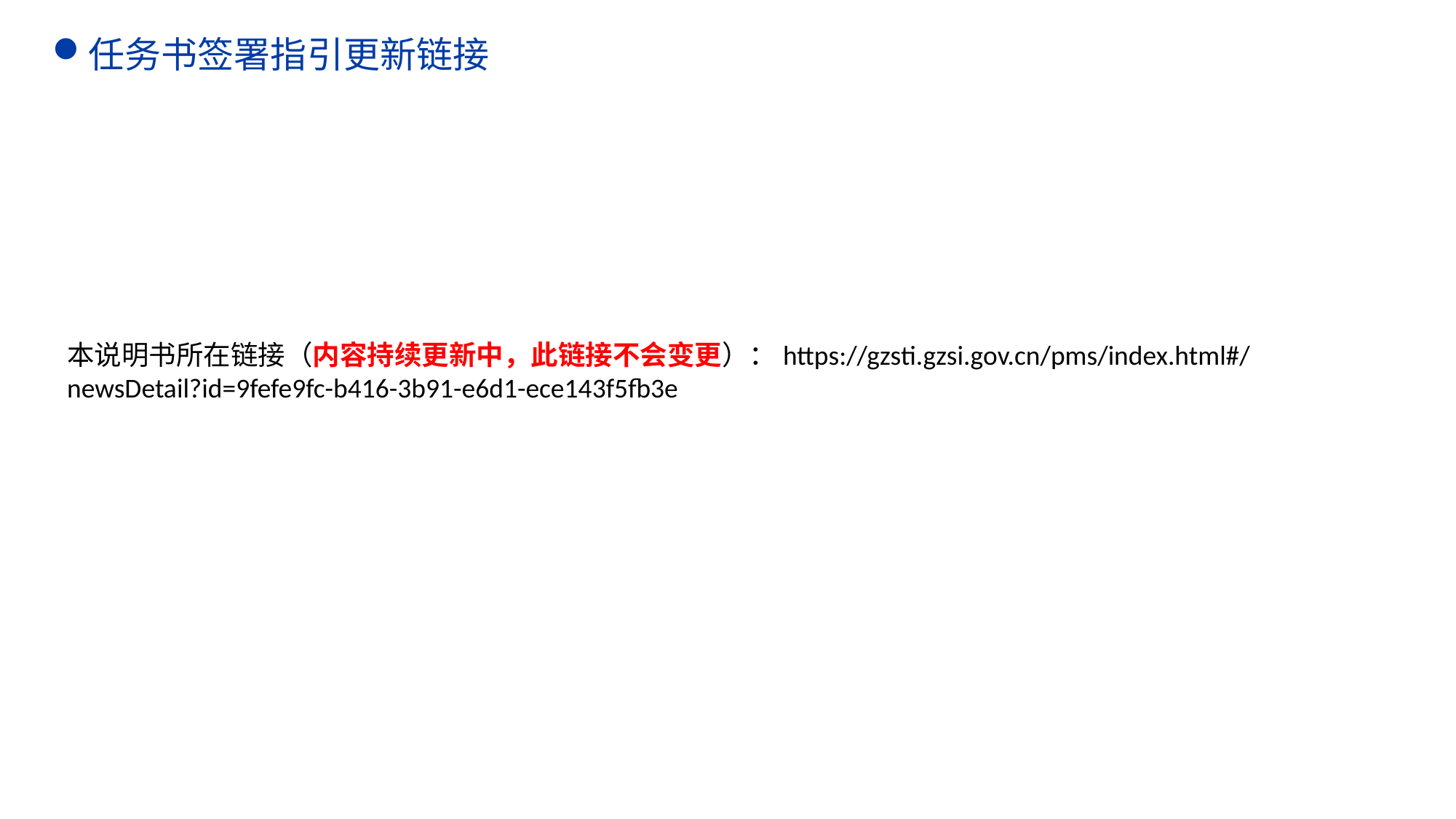

任务书签署指引更新链接
本说明书所在链接（内容持续更新中，此链接不会变更）：https://gzsti.gzsi.gov.cn/pms/index.html#/newsDetail?id=9fefe9fc-b416-3b91-e6d1-ece143f5fb3e